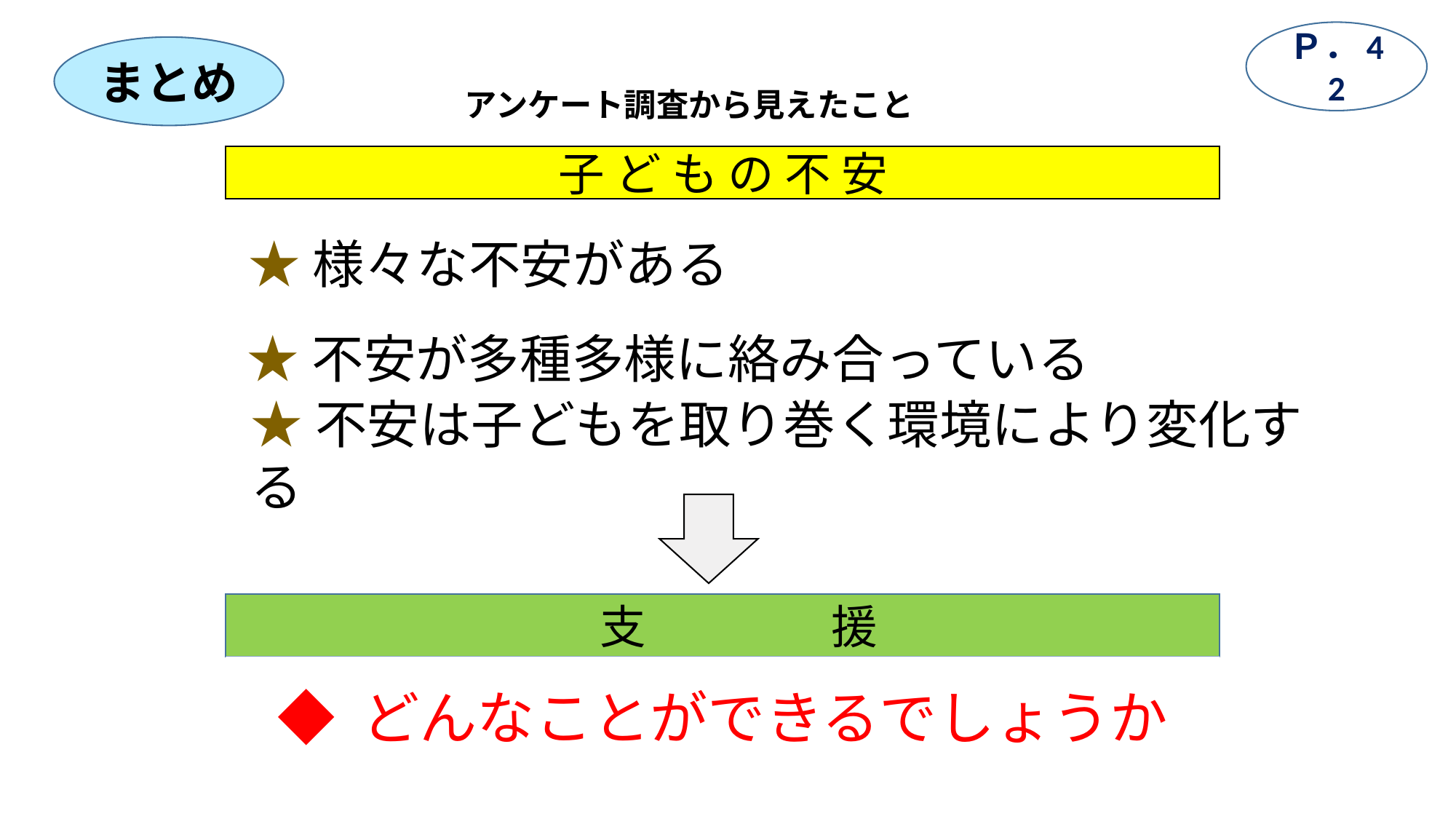

Ｐ．42
まとめ
　　アンケート調査から見えたこと
                              子 ど も の 不 安
 ★様々な不安がある
★不安が多種多様に絡み合っている
★不安は子どもを取り巻く環境により変化する

                                  支　　　　援
◆ どんなことができるでしょうか